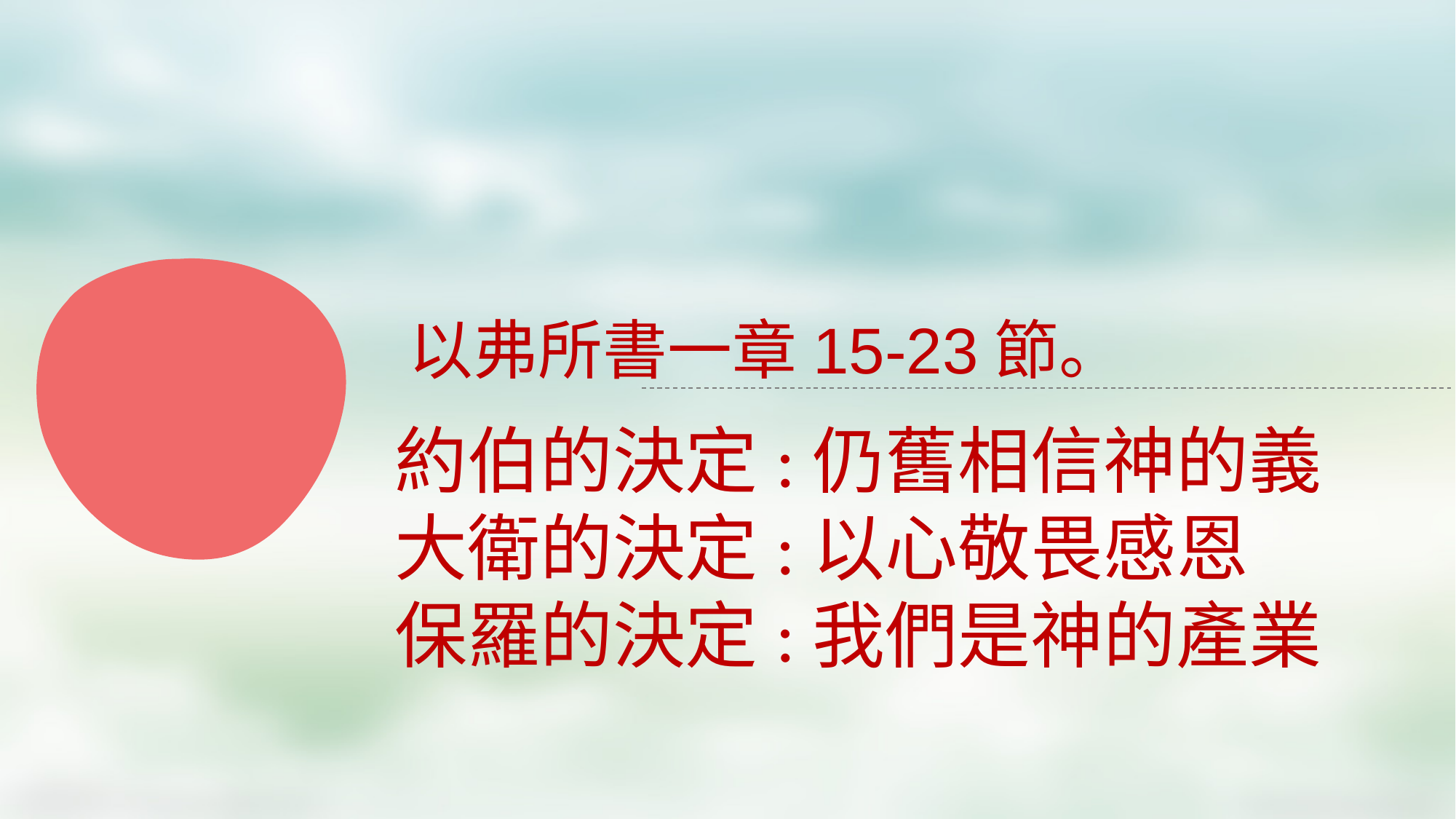

以弗所書一章15-23節。
約伯的決定:仍舊相信神的義
大衛的決定:以心敬畏感恩
保羅的決定:我們是神的產業